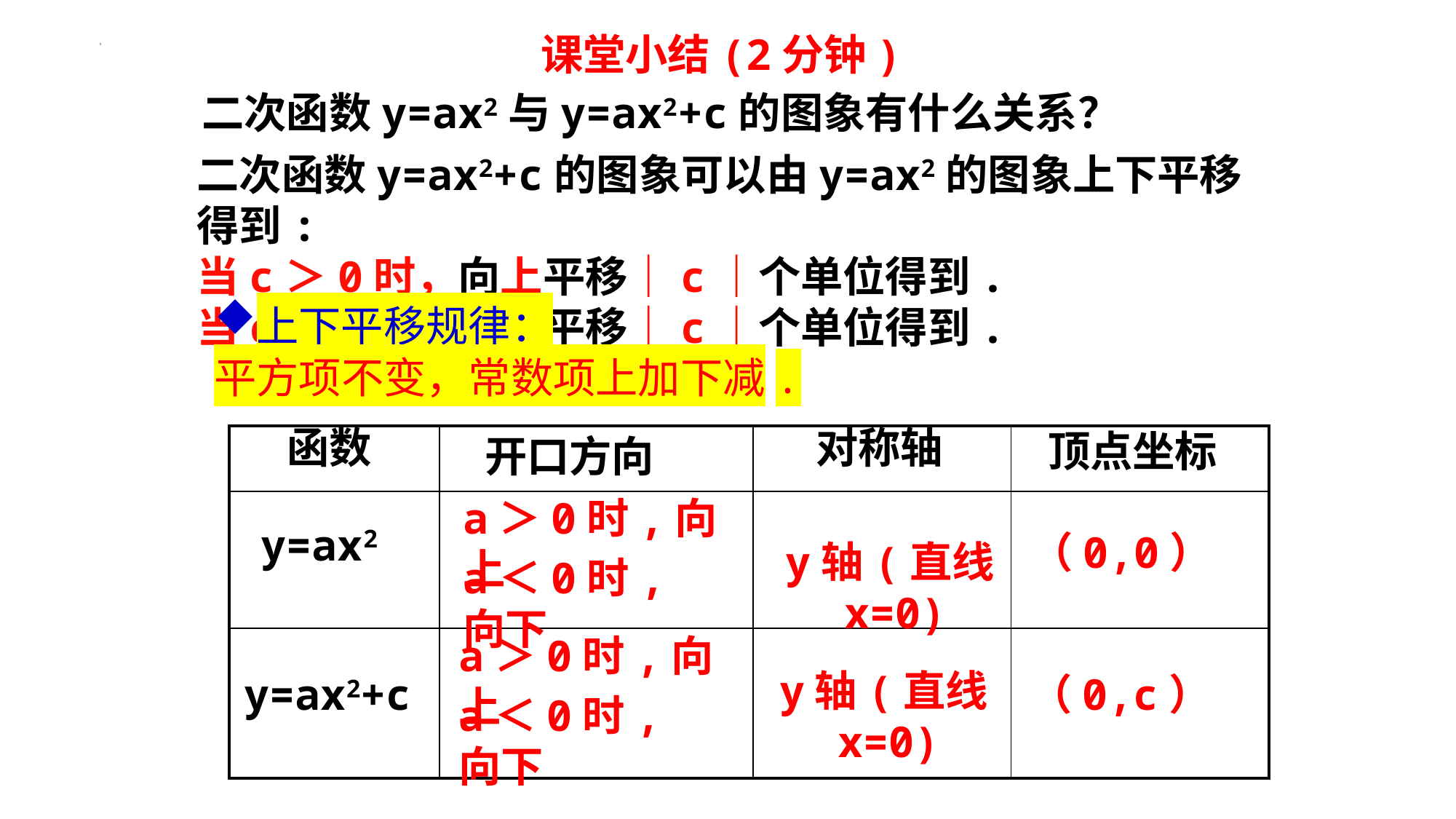

课堂小结(2分钟)
二次函数y=ax2与y=ax2+c的图象有什么关系？
二次函数y=ax2+c的图象可以由y=ax2的图象上下平移得到:
当c＞0时，向上平移｜c｜个单位得到.
当c＜0时，向下平移｜c｜个单位得到.

上下平移规律：
平方项不变，常数项上加下减.
函数
对称轴
顶点坐标
开口方向
|  |  |  |  |
| --- | --- | --- | --- |
|  |  |  |  |
|  |  |  |  |
a＞0时,向上
y=ax2
（0,0）
y轴(直线x=0)
a＜0时,向下
a＞0时,向上
y轴(直线x=0)
y=ax2+c

（0,c）
a＜0时,向下